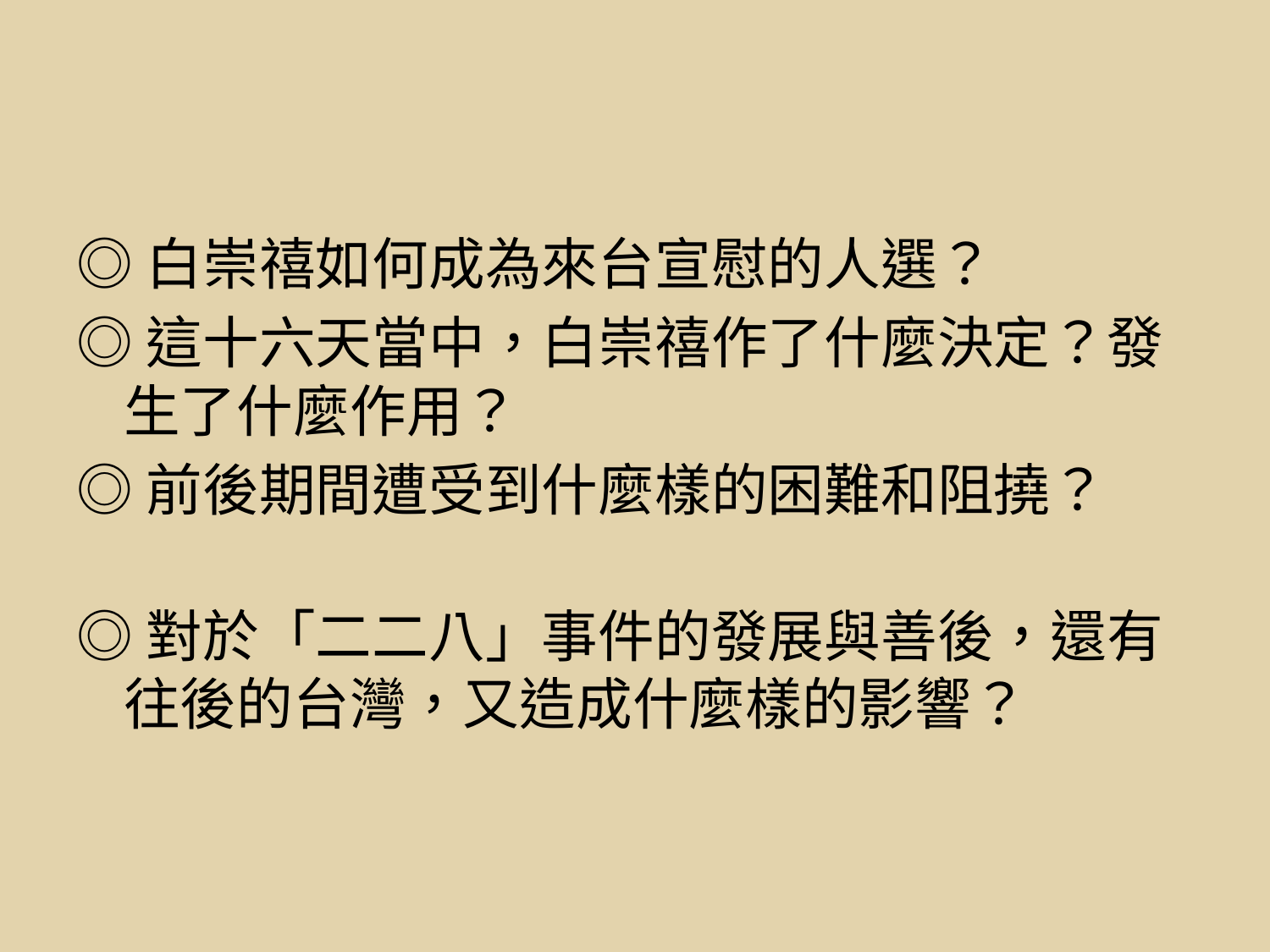

#
◎白崇禧如何成為來台宣慰的人選？
◎這十六天當中，白崇禧作了什麼決定？發生了什麼作用？
◎前後期間遭受到什麼樣的困難和阻撓？
◎對於「二二八」事件的發展與善後，還有往後的台灣，又造成什麼樣的影響？